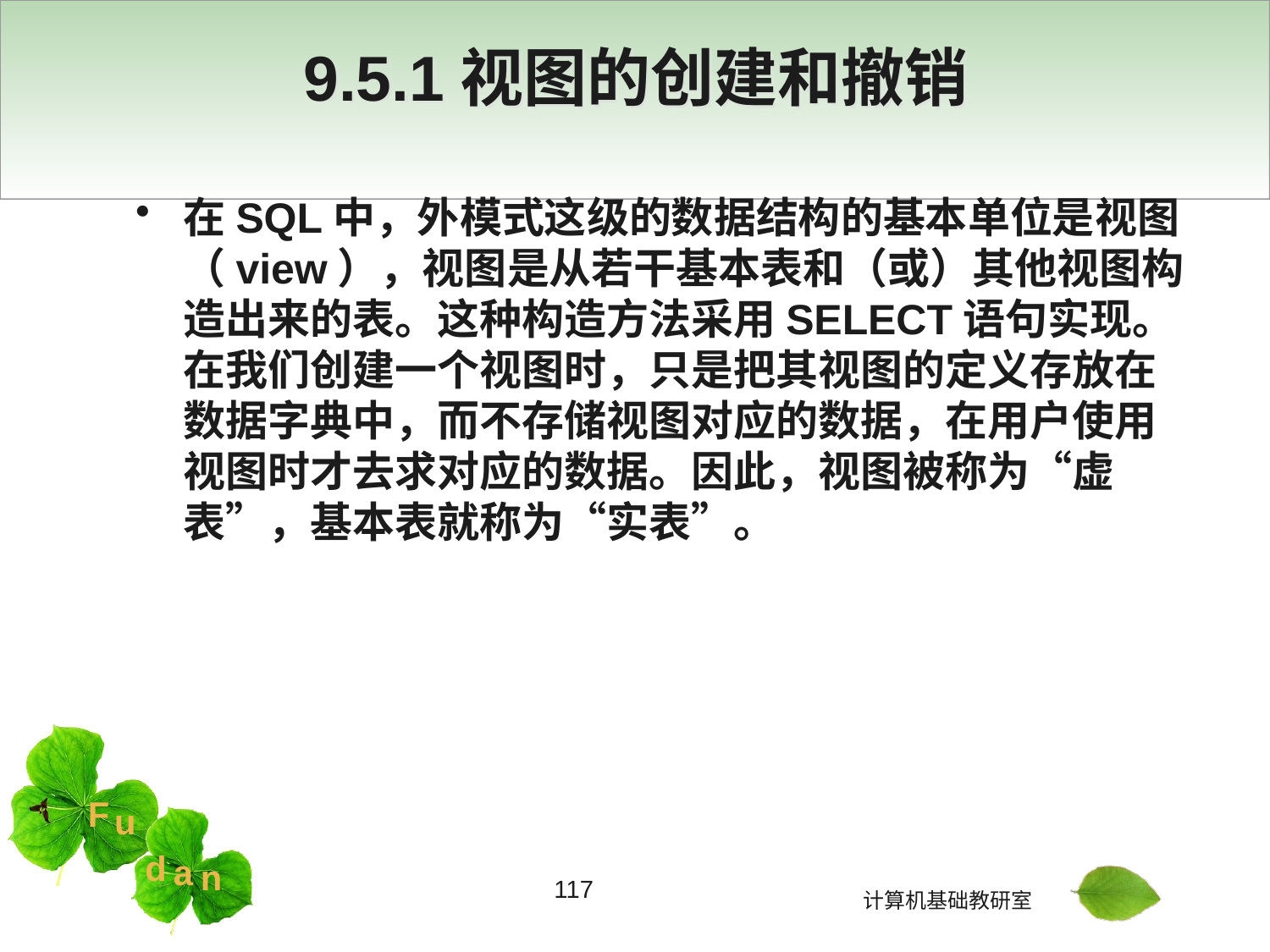

# 9.5.1视图的创建和撤销
在SQL中，外模式这级的数据结构的基本单位是视图（view），视图是从若干基本表和（或）其他视图构造出来的表。这种构造方法采用SELECT语句实现。在我们创建一个视图时，只是把其视图的定义存放在数据字典中，而不存储视图对应的数据，在用户使用视图时才去求对应的数据。因此，视图被称为“虚表”，基本表就称为“实表”。

117